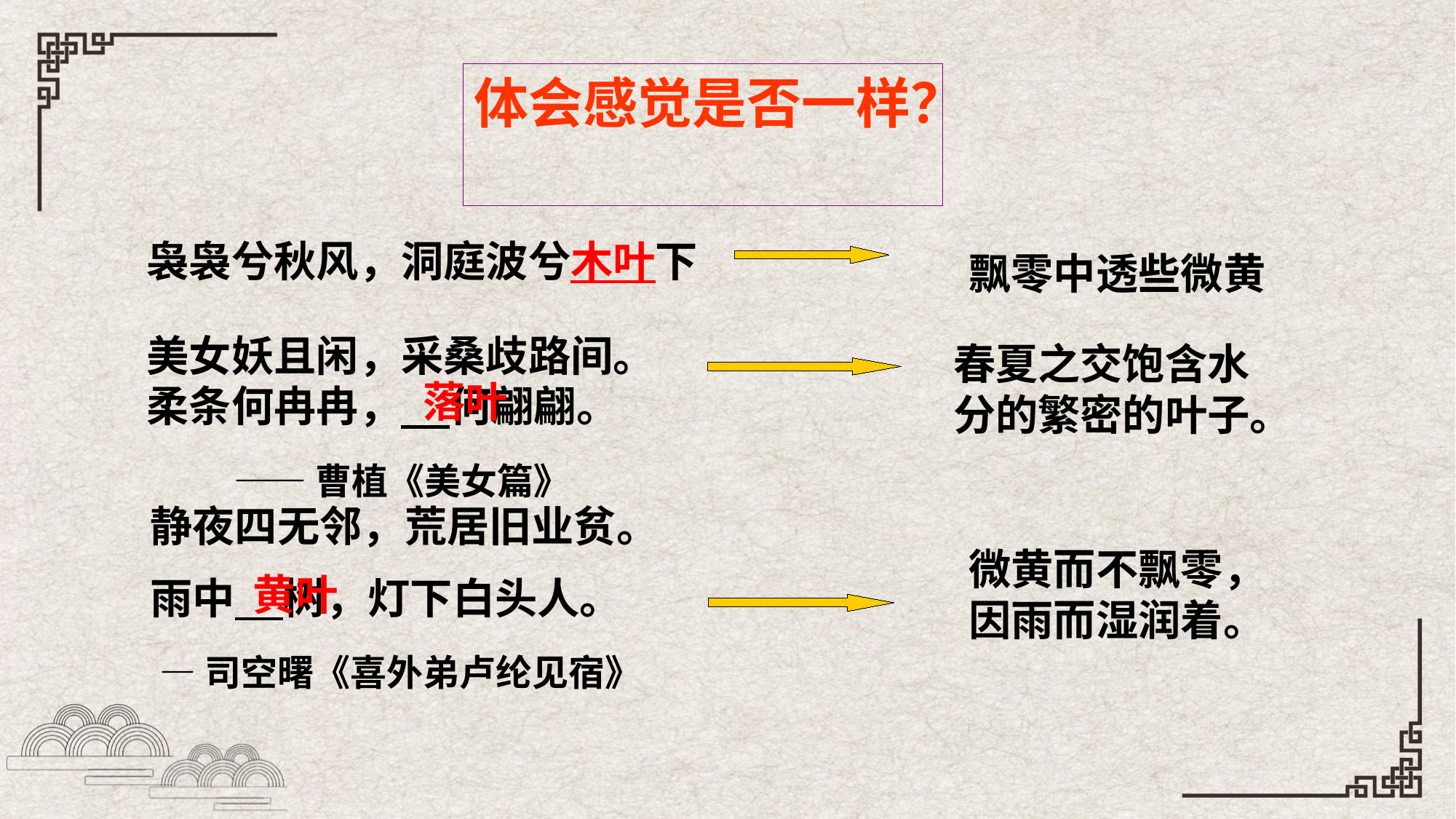

体会感觉是否一样？
袅袅兮秋风，洞庭波兮木叶下
飘零中透些微黄

美女妖且闲，采桑歧路间。柔条何冉冉，     何翩翩。
         ——曹植《美女篇》
春夏之交饱含水分的繁密的叶子。

落叶
静夜四无邻，荒居旧业贫。
雨中     树，灯下白头人。
 —司空曙《喜外弟卢纶见宿》
微黄而不飘零，因雨而湿润着。
黄叶